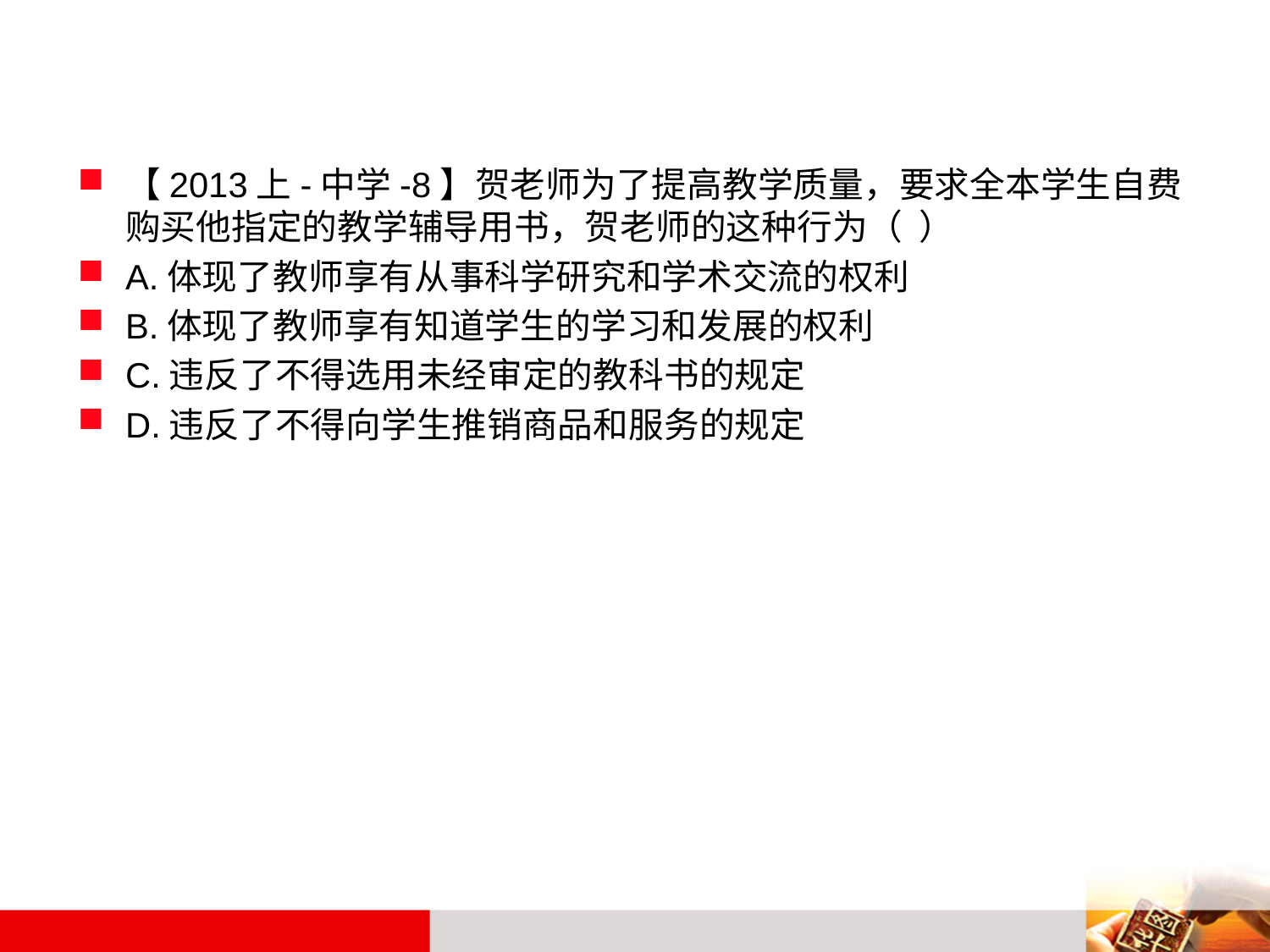

#
【2013上-中学-8】贺老师为了提高教学质量，要求全本学生自费购买他指定的教学辅导用书，贺老师的这种行为（  ）
A.体现了教师享有从事科学研究和学术交流的权利
B.体现了教师享有知道学生的学习和发展的权利
C.违反了不得选用未经审定的教科书的规定
D.违反了不得向学生推销商品和服务的规定